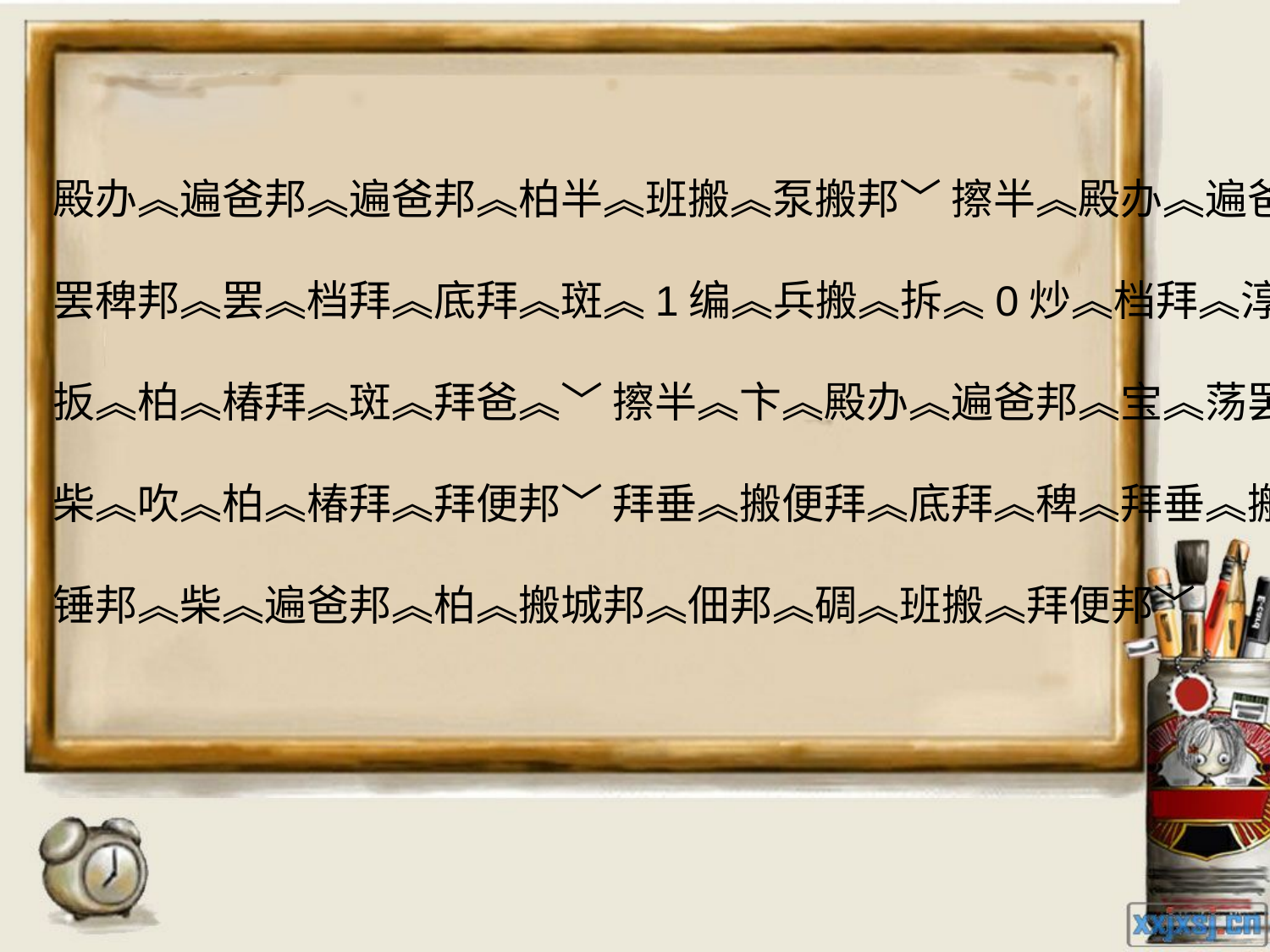

殿办︽遍爸邦︽遍爸邦︽柏半︽班搬︽泵搬邦﹀ 擦半︽殿办︽遍爸邦︽

罢稗邦︽罢︽档拜︽底拜︽斑︽1编︽兵搬︽拆︽0炒︽档拜︽淳邦︽稗邦︽

扳︽柏︽椿拜︽斑︽拜爸︽﹀ 擦半︽卞︽殿办︽遍爸邦︽宝︽荡罢︽车半︽

柴︽吹︽柏︽椿拜︽拜便邦﹀ 拜垂︽搬便拜︽底拜︽稗︽拜垂︽搬便拜︽

锤邦︽柴︽遍爸邦︽柏︽搬城邦︽佃邦︽碉︽班搬︽拜便邦﹀